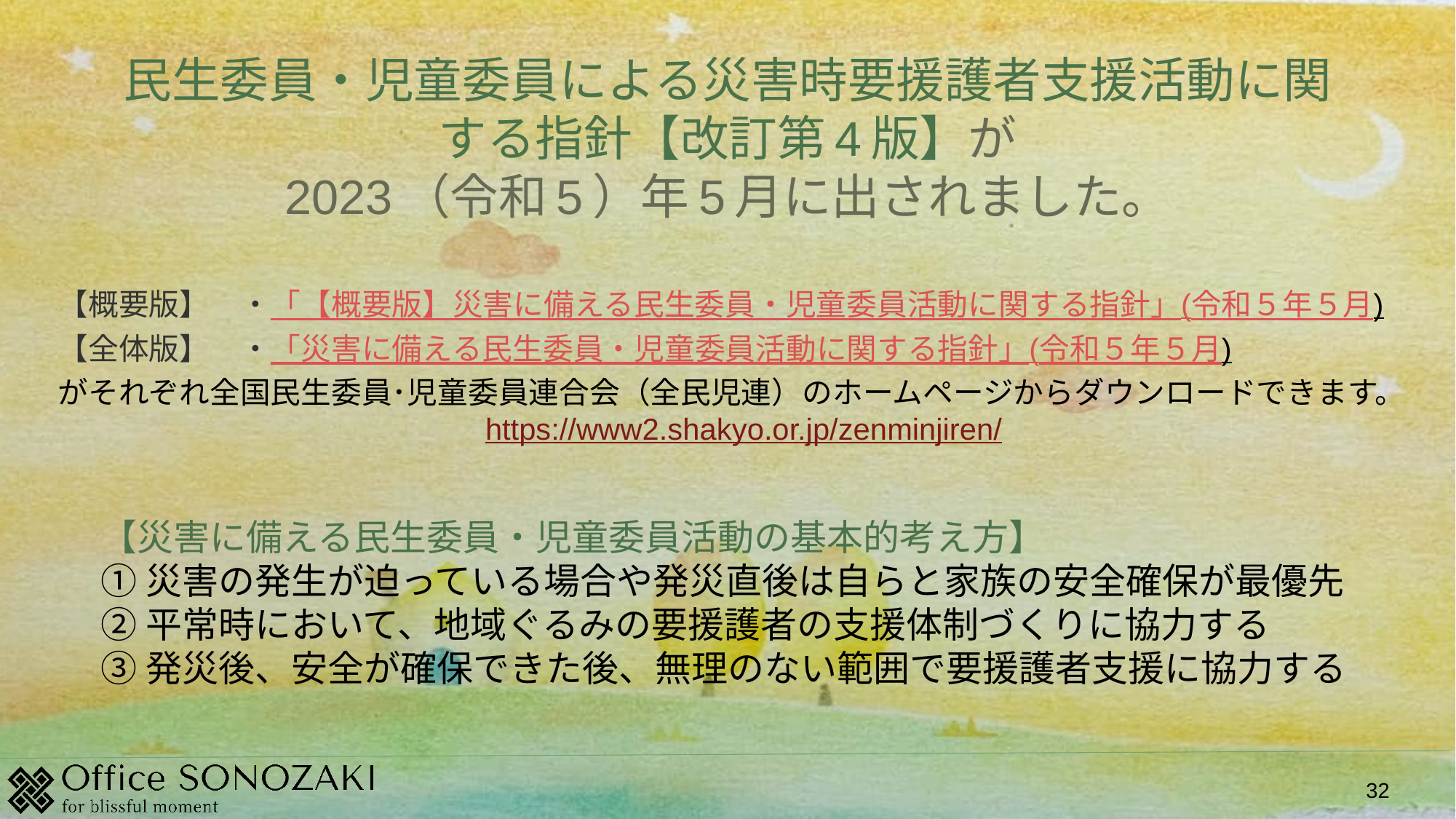

# 民生委員・児童委員による災害時要援護者支援活動に関する指針【改訂第4版】が 2023（令和5）年5月に出されました。
【概要版】　・「【概要版】災害に備える民生委員・児童委員活動に関する指針」(令和５年５月)
【全体版】　・「災害に備える民生委員・児童委員活動に関する指針」(令和５年５月)
がそれぞれ全国民生委員･児童委員連合会（全民児連）のホームページからダウンロードできます。
https://www2.shakyo.or.jp/zenminjiren/

【災害に備える民生委員・児童委員活動の基本的考え方】
①災害の発生が迫っている場合や発災直後は自らと家族の安全確保が最優先
②平常時において、地域ぐるみの要援護者の支援体制づくりに協力する
③発災後、安全が確保できた後、無理のない範囲で要援護者支援に協力する
32